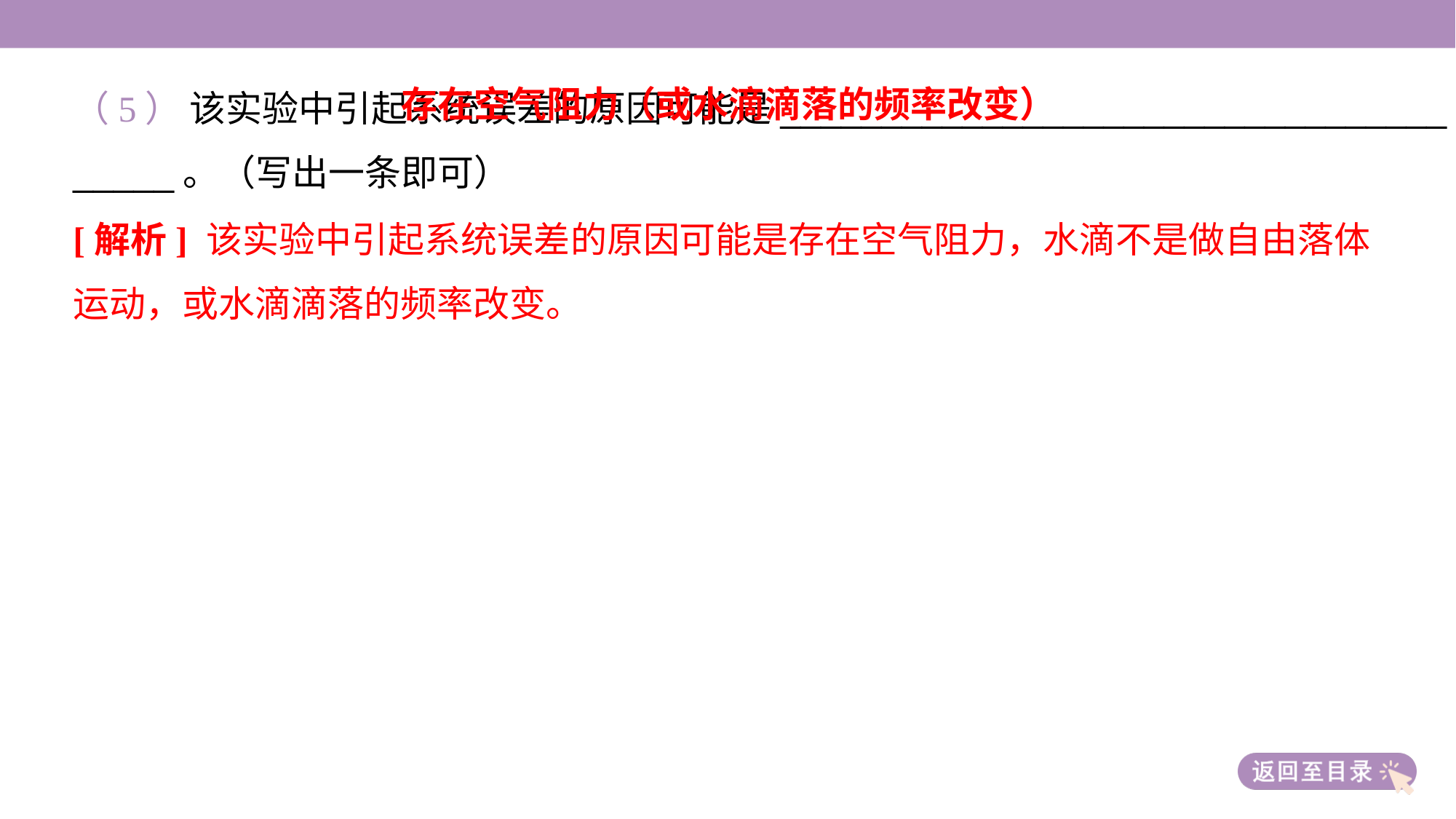

存在空气阻力（或水滴滴落的频率改变）
（5） 该实验中引起系统误差的原因可能是_________________________________
_____。（写出一条即可）
[解析] 该实验中引起系统误差的原因可能是存在空气阻力，水滴不是做自由落体
运动，或水滴滴落的频率改变。